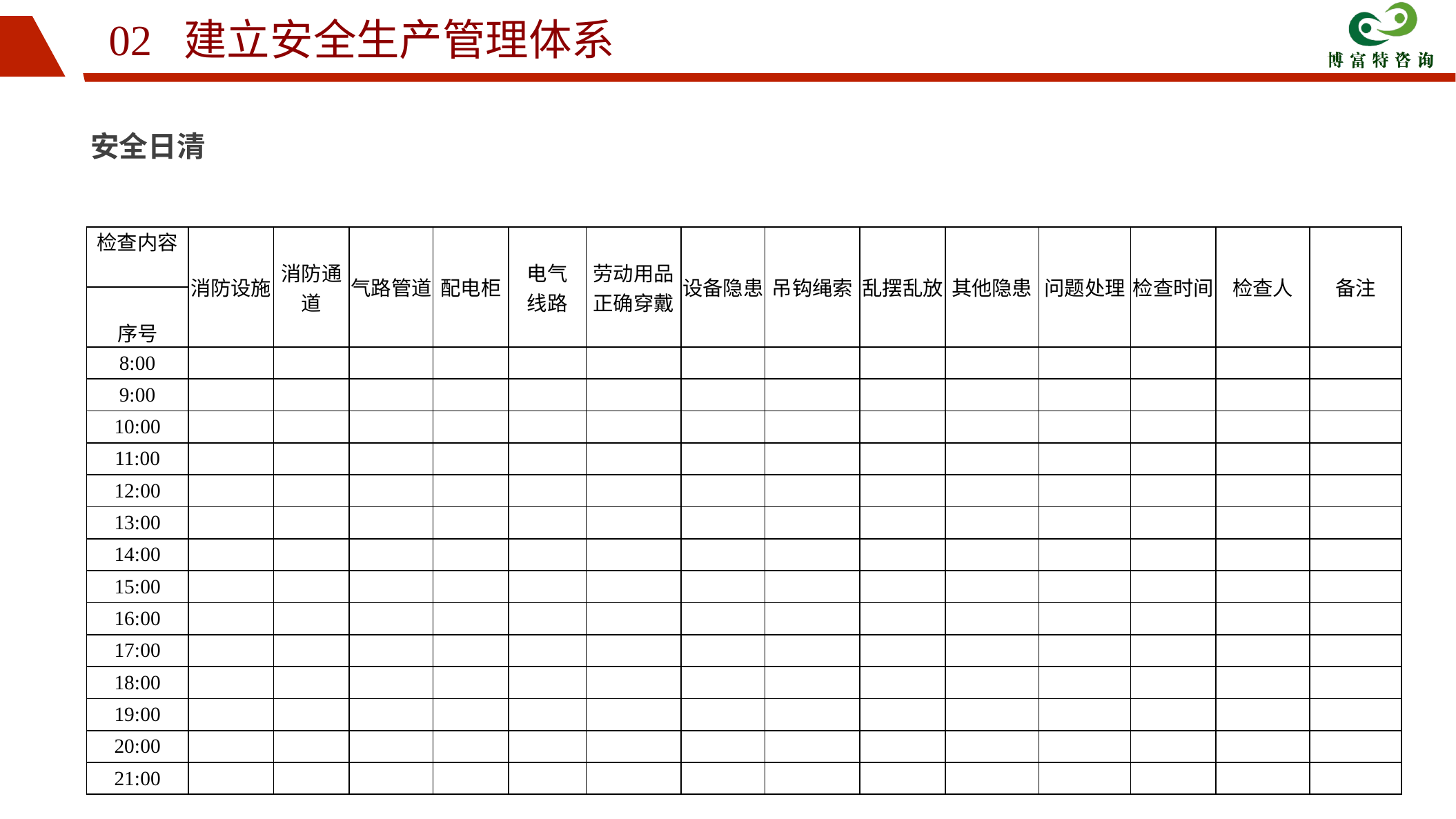

02  建立安全生产管理体系

安全日清
| 检查内容 | 消防设施 | 消防通道 | 气路管道 | 配电柜 | 电气 线路 | 劳动用品 正确穿戴 | 设备隐患 | 吊钩绳索 | 乱摆乱放 | 其他隐患 | 问题处理 | 检查时间 | 检查人 | 备注 |
| --- | --- | --- | --- | --- | --- | --- | --- | --- | --- | --- | --- | --- | --- | --- |
| 序号 |  |  |  |  |  |  |  |  |  |  |  |  |  |  |
| 8:00 |  |  |  |  |  |  |  |  |  |  |  |  |  |  |
| 9:00 |  |  |  |  |  |  |  |  |  |  |  |  |  |  |
| 10:00 |  |  |  |  |  |  |  |  |  |  |  |  |  |  |
| 11:00 |  |  |  |  |  |  |  |  |  |  |  |  |  |  |
| 12:00 |  |  |  |  |  |  |  |  |  |  |  |  |  |  |
| 13:00 |  |  |  |  |  |  |  |  |  |  |  |  |  |  |
| 14:00 |  |  |  |  |  |  |  |  |  |  |  |  |  |  |
| 15:00 |  |  |  |  |  |  |  |  |  |  |  |  |  |  |
| 16:00 |  |  |  |  |  |  |  |  |  |  |  |  |  |  |
| 17:00 |  |  |  |  |  |  |  |  |  |  |  |  |  |  |
| 18:00 |  |  |  |  |  |  |  |  |  |  |  |  |  |  |
| 19:00 |  |  |  |  |  |  |  |  |  |  |  |  |  |  |
| 20:00 |  |  |  |  |  |  |  |  |  |  |  |  |  |  |
| 21:00 |  |  |  |  |  |  |  |  |  |  |  |  |  |  |